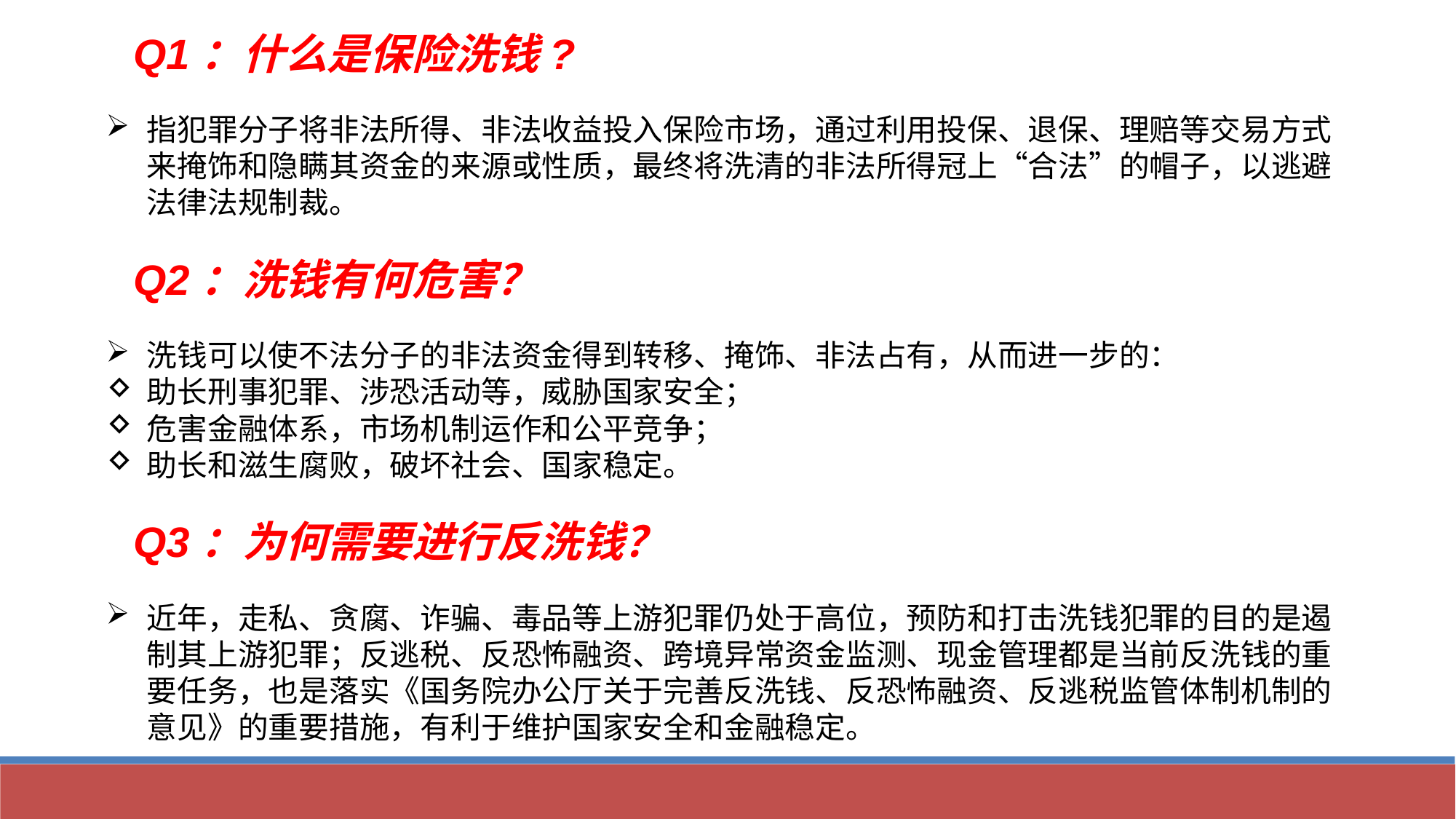

Q1：什么是保险洗钱?

指犯罪分子将非法所得、非法收益投入保险市场，通过利用投保、退保、理赔等交易方式来掩饰和隐瞒其资金的来源或性质，最终将洗清的非法所得冠上“合法”的帽子，以逃避法律法规制裁。

Q2：洗钱有何危害？

洗钱可以使不法分子的非法资金得到转移、掩饰、非法占有，从而进一步的：
助长刑事犯罪、涉恐活动等，威胁国家安全；
危害金融体系，市场机制运作和公平竞争；
助长和滋生腐败，破坏社会、国家稳定。

Q3：为何需要进行反洗钱？

近年，走私、贪腐、诈骗、毒品等上游犯罪仍处于高位，预防和打击洗钱犯罪的目的是遏制其上游犯罪；反逃税、反恐怖融资、跨境异常资金监测、现金管理都是当前反洗钱的重要任务，也是落实《国务院办公厅关于完善反洗钱、反恐怖融资、反逃税监管体制机制的意见》的重要措施，有利于维护国家安全和金融稳定。